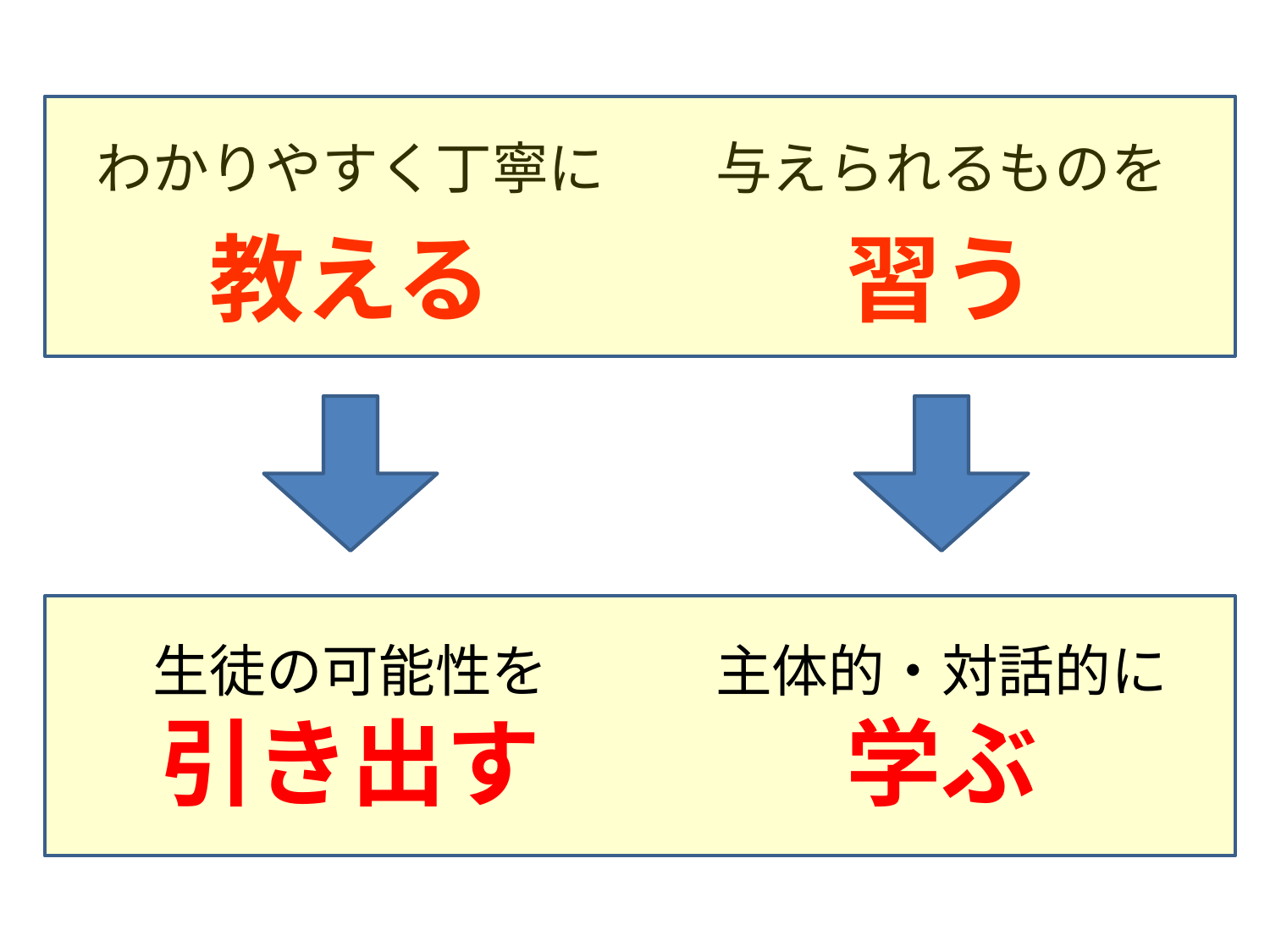

わかりやすく丁寧に
教える
与えられるものを
習う

生徒の可能性を
引き出す
主体的・対話的に
学ぶ